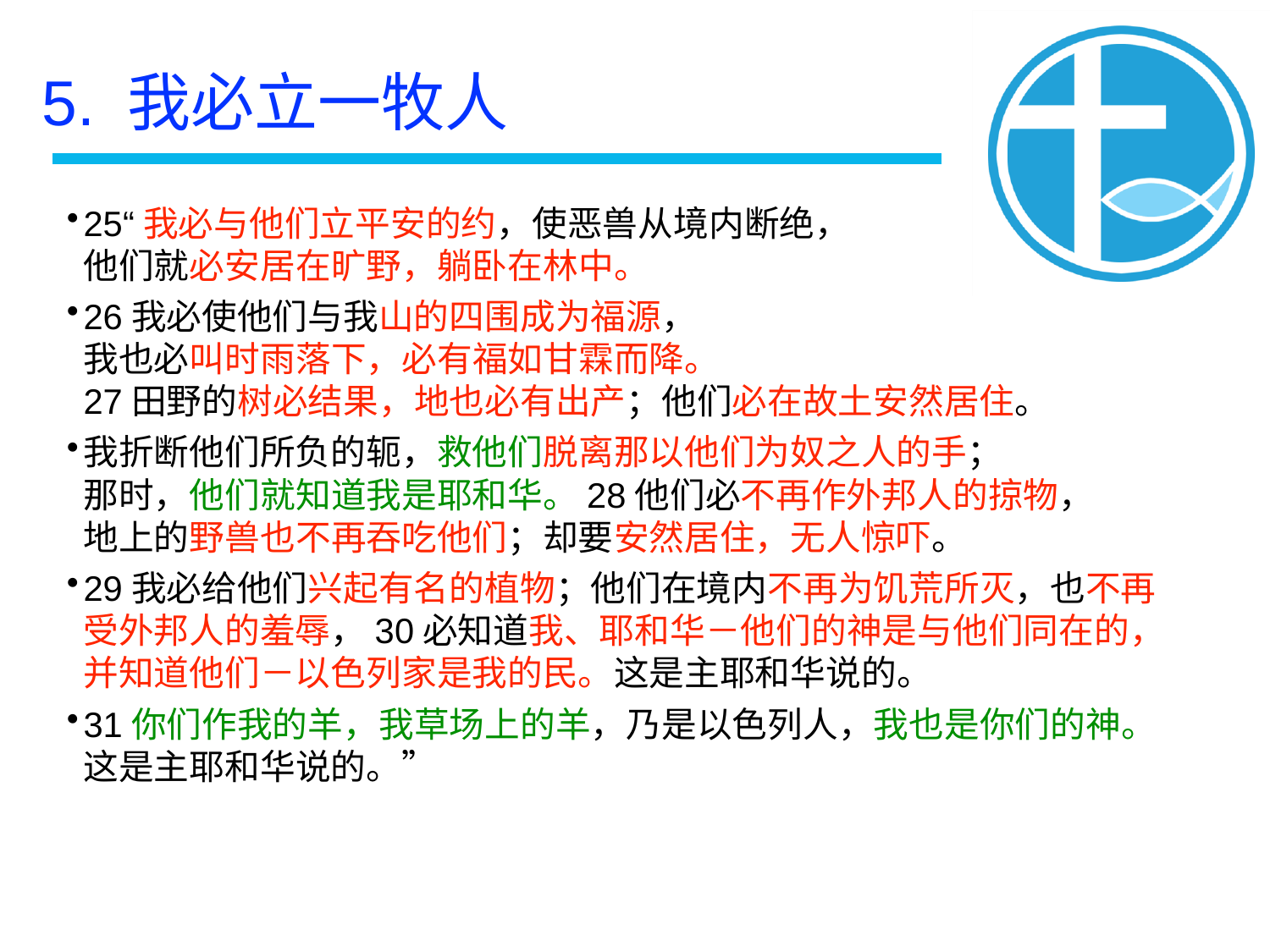

5. 我必立一牧人
25“我必与他们立平安的约，使恶兽从境内断绝，
他们就必安居在旷野，躺卧在林中。
26我必使他们与我山的四围成为福源，
我也必叫时雨落下，必有福如甘霖而降。
27田野的树必结果，地也必有出产；他们必在故土安然居住。
我折断他们所负的轭，救他们脱离那以他们为奴之人的手；
那时，他们就知道我是耶和华。28他们必不再作外邦人的掠物，
地上的野兽也不再吞吃他们；却要安然居住，无人惊吓。
29我必给他们兴起有名的植物；他们在境内不再为饥荒所灭，也不再受外邦人的羞辱，30必知道我、耶和华－他们的神是与他们同在的，并知道他们－以色列家是我的民。这是主耶和华说的。
31你们作我的羊，我草场上的羊，乃是以色列人，我也是你们的神。这是主耶和华说的。”